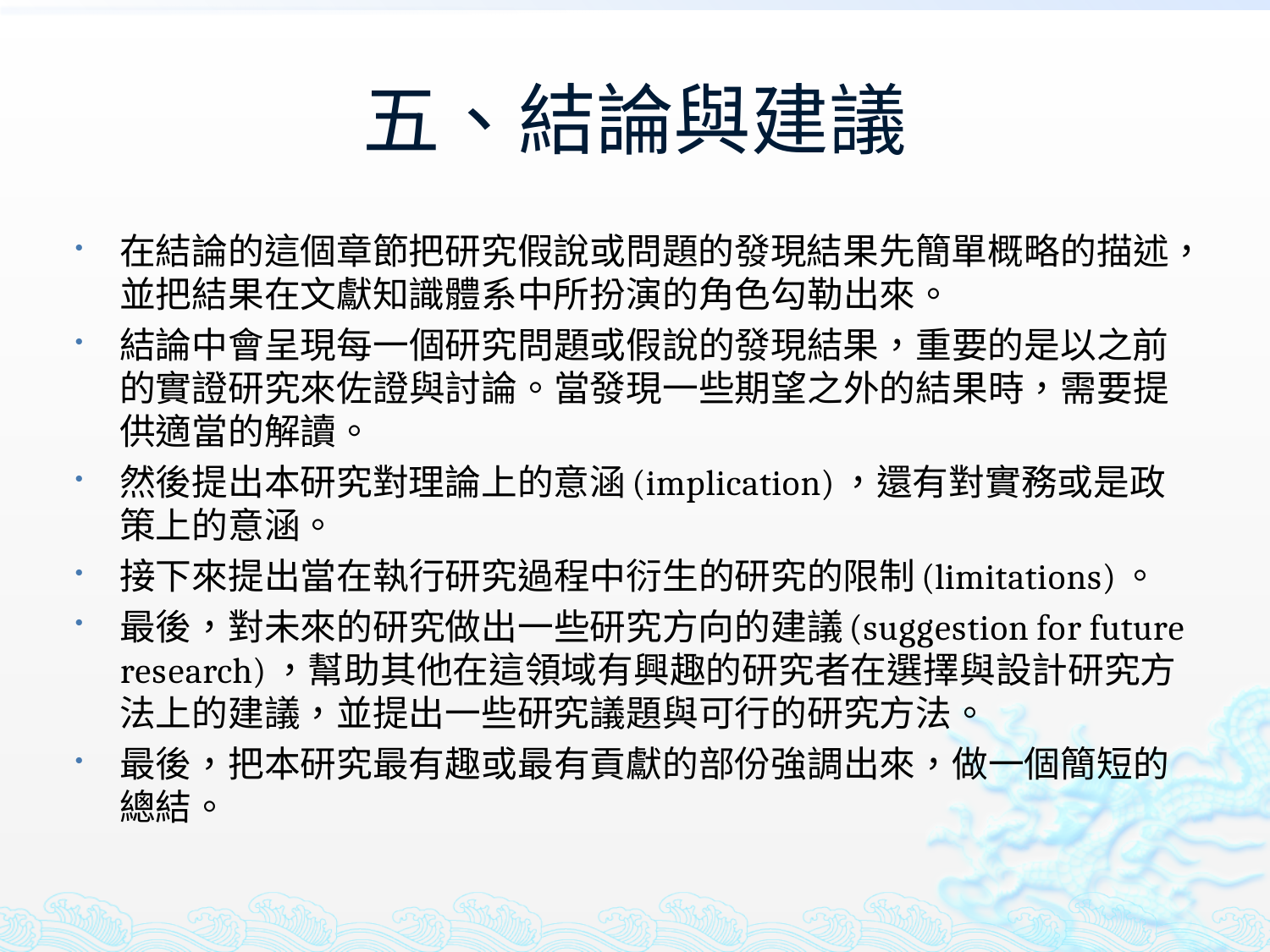

# 五、結論與建議
在結論的這個章節把研究假說或問題的發現結果先簡單概略的描述，並把結果在文獻知識體系中所扮演的角色勾勒出來。
結論中會呈現每一個研究問題或假說的發現結果，重要的是以之前的實證研究來佐證與討論。當發現一些期望之外的結果時，需要提供適當的解讀。
然後提出本研究對理論上的意涵(implication)，還有對實務或是政策上的意涵。
接下來提出當在執行研究過程中衍生的研究的限制(limitations)。
最後，對未來的研究做出一些研究方向的建議(suggestion for future research)，幫助其他在這領域有興趣的研究者在選擇與設計研究方法上的建議，並提出一些研究議題與可行的研究方法。
最後，把本研究最有趣或最有貢獻的部份強調出來，做一個簡短的總結。